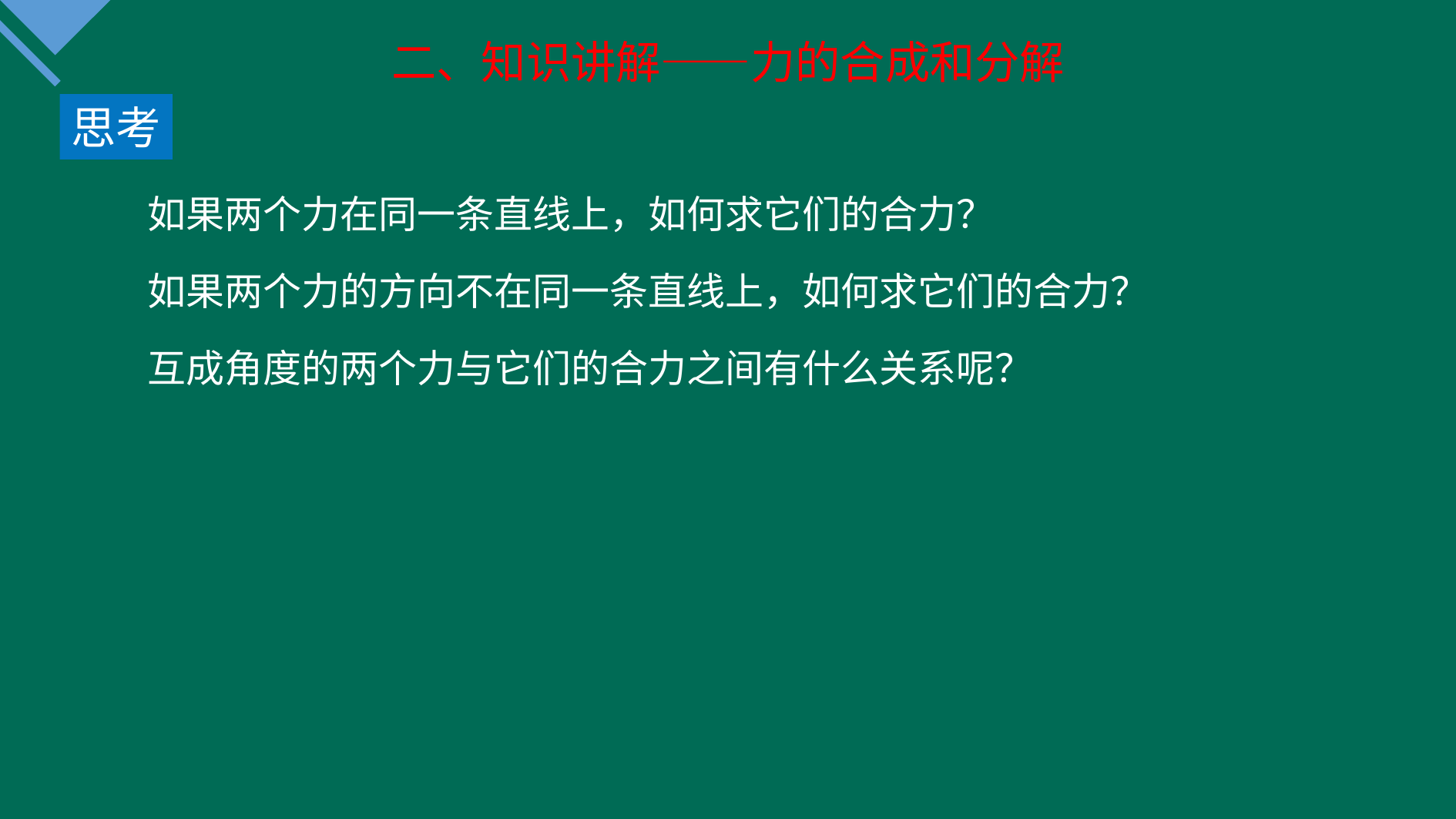

二、知识讲解——力的合成和分解
思考
　　如果两个力在同一条直线上，如何求它们的合力？
　　如果两个力的方向不在同一条直线上，如何求它们的合力？
　　互成角度的两个力与它们的合力之间有什么关系呢？